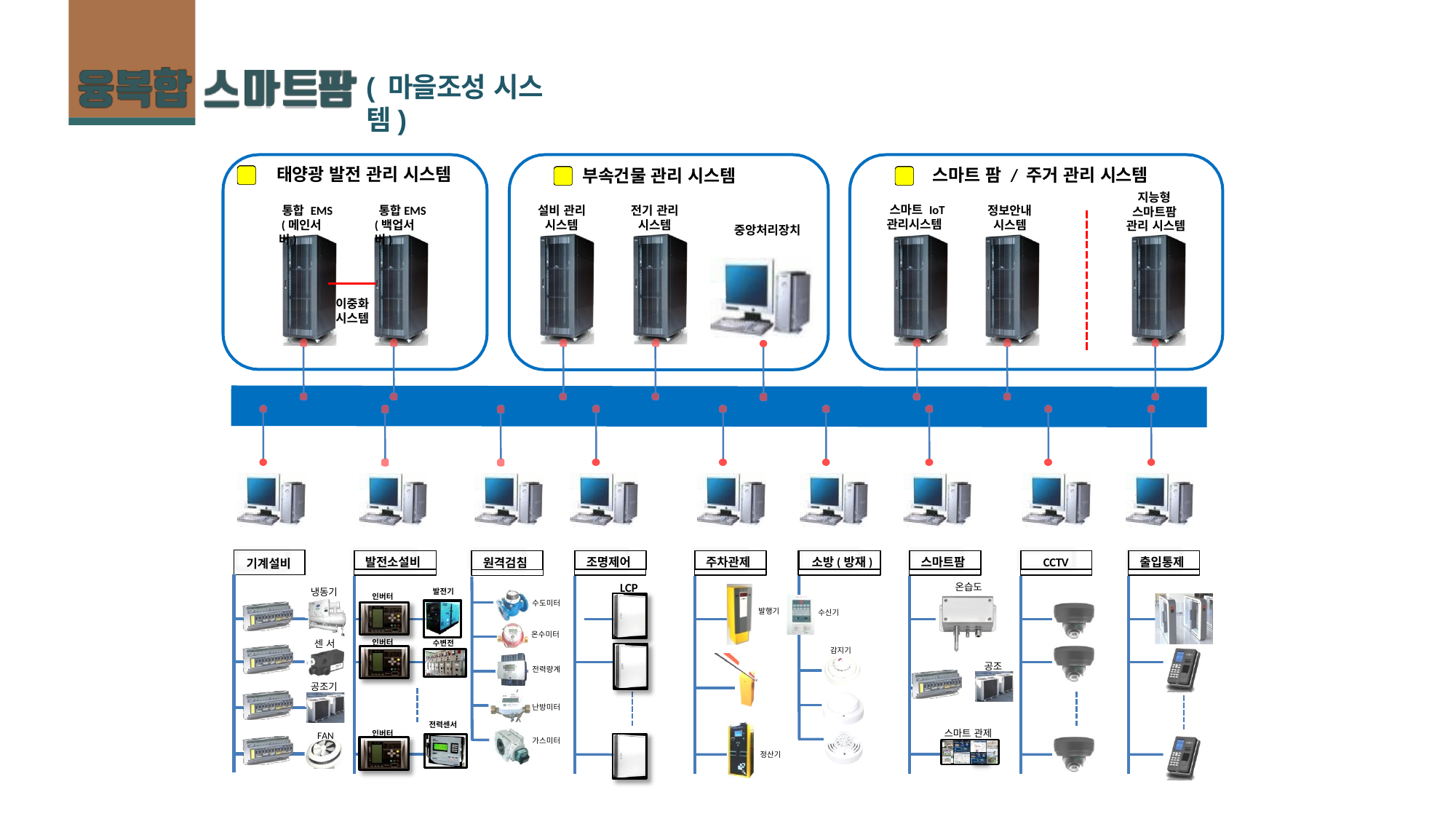

# ( 마을조성 시스템)

태양광 발전 관리 시스템
스마트 팜 / 주거 관리 시스템
부속건물 관리 시스템

지능형  스마트팜  관리 시스템
통합EMS  (백업서버)
설비 관리  시스템
전기 관리  시스템
정보안내  시스템
통합 EMS  (메인서버)
스마트 IoT
관리시스템

중앙처리장치

이중화
시스템

| 기계설비 |
| --- |
|  |
|  |
|  |
|  |
|  |

발전소설비

조명제어

주차관제

소방(방재)

스마트팜

CCTV

출입통제

원격검침

LCP
온습도

냉동기
발전기

인버터

수도미터

발행기
수신기

온수미터
인버터
센 서

수변전

감지기

공조

전력량계

공조기

난방미터

전력센서

스마트 관제
인버터
FAN

가스미터

정산기